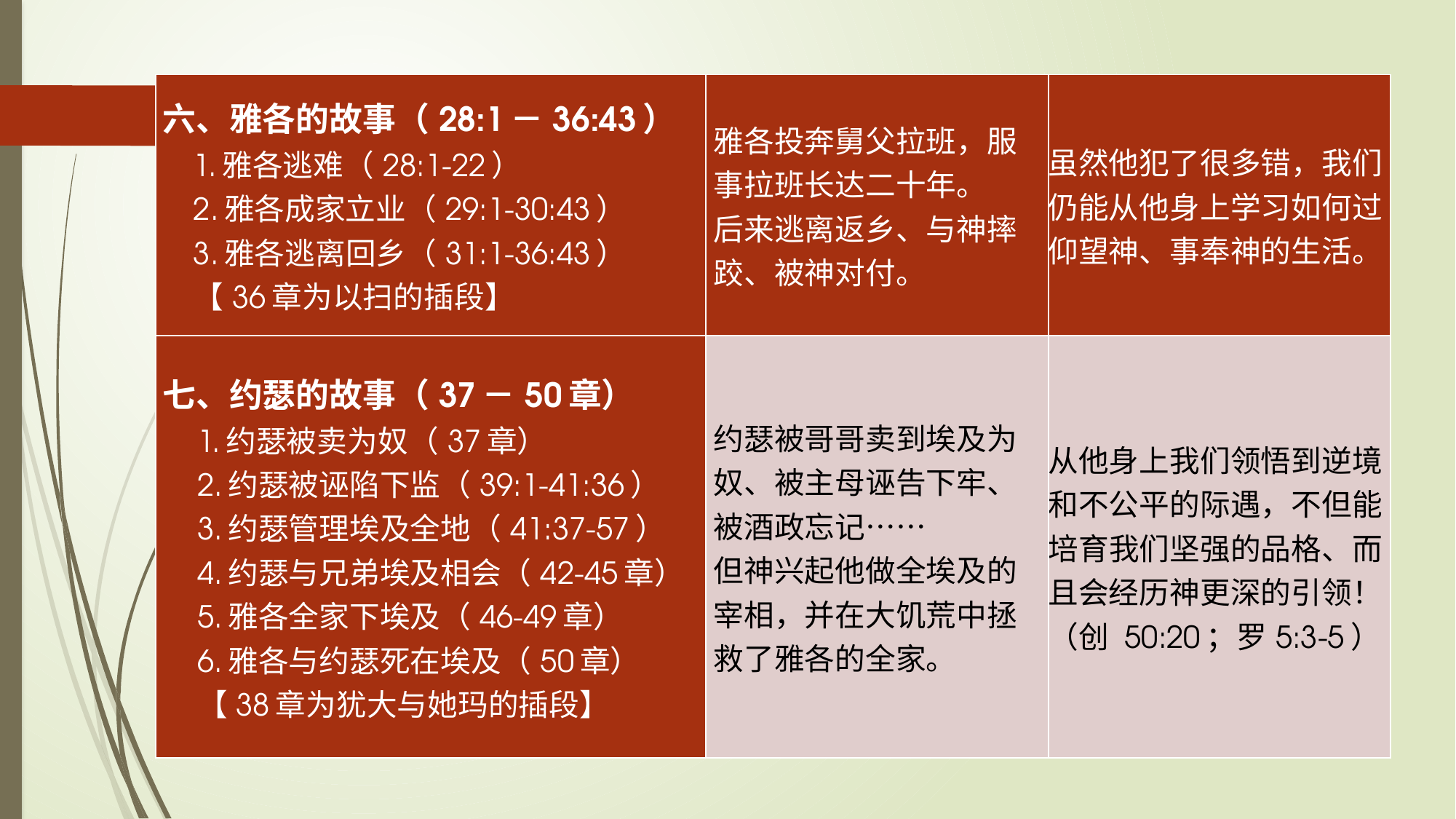

#
| 六、雅各的故事（28:1－36:43） 1.雅各逃难（28:1-22） 2.雅各成家立业（29:1-30:43） 3.雅各逃离回乡（31:1-36:43） 【36章为以扫的插段】 | 雅各投奔舅父拉班，服事拉班长达二十年。 后来逃离返乡、与神摔跤、被神对付。 | 虽然他犯了很多错，我们仍能从他身上学习如何过仰望神、事奉神的生活。 |
| --- | --- | --- |
| 七、约瑟的故事（37－50章） 1.约瑟被卖为奴（37章） 2.约瑟被诬陷下监（39:1-41:36） 3.约瑟管理埃及全地（41:37-57） 4.约瑟与兄弟埃及相会（42-45章） 5.雅各全家下埃及（46-49章） 6.雅各与约瑟死在埃及（50章） 【38章为犹大与她玛的插段】 | 约瑟被哥哥卖到埃及为奴、被主母诬告下牢、被酒政忘记…… 但神兴起他做全埃及的宰相，并在大饥荒中拯救了雅各的全家。 | 从他身上我们领悟到逆境和不公平的际遇，不但能培育我们坚强的品格、而且会经历神更深的引领！（创 50:20；罗5:3-5） |